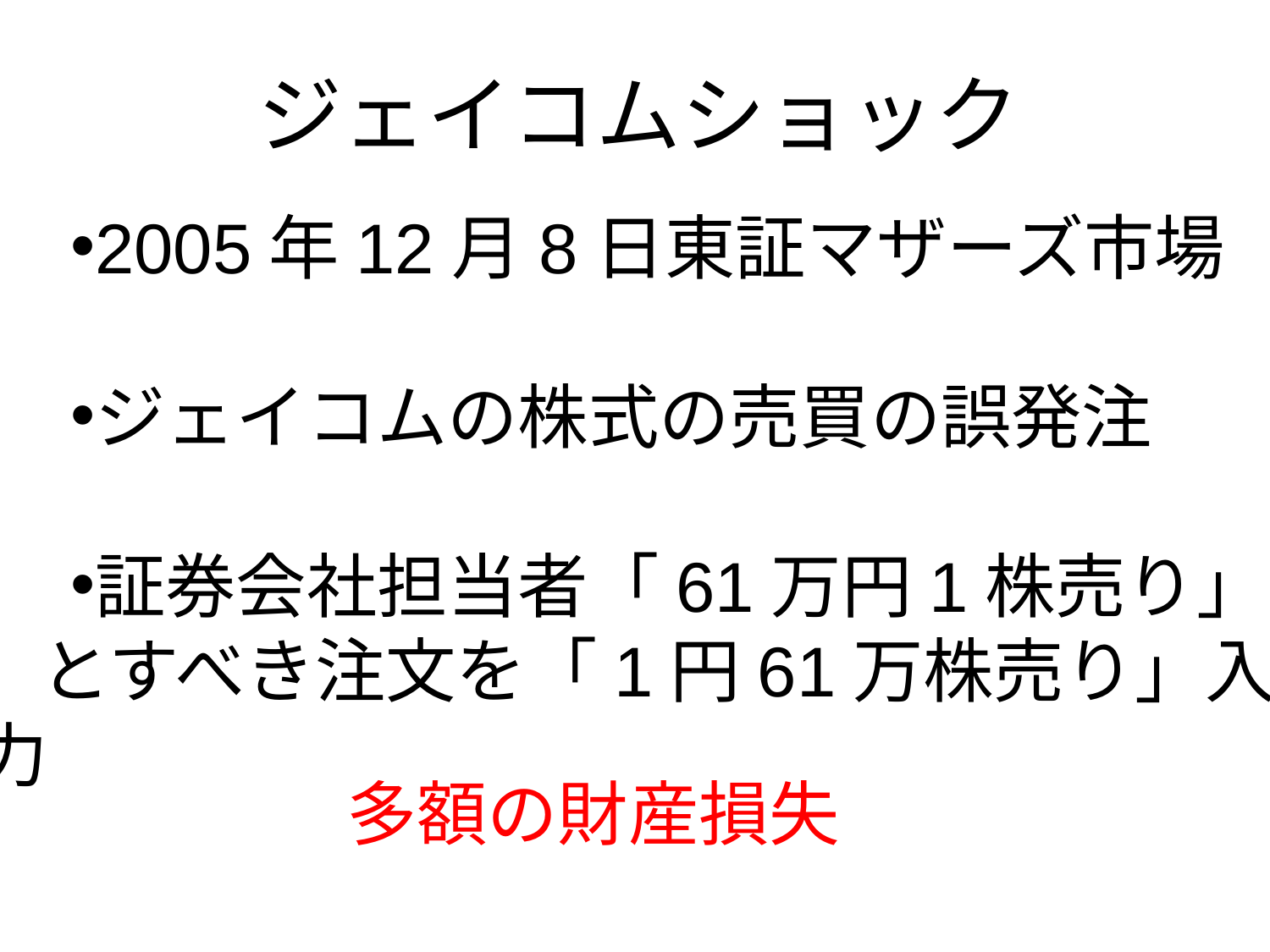

ジェイコムショック
2005年12月8日東証マザーズ市場

ジェイコムの株式の売買の誤発注

証券会社担当者「61万円1株売り」
とすべき注文を「1円61万株売り」入力
多額の財産損失